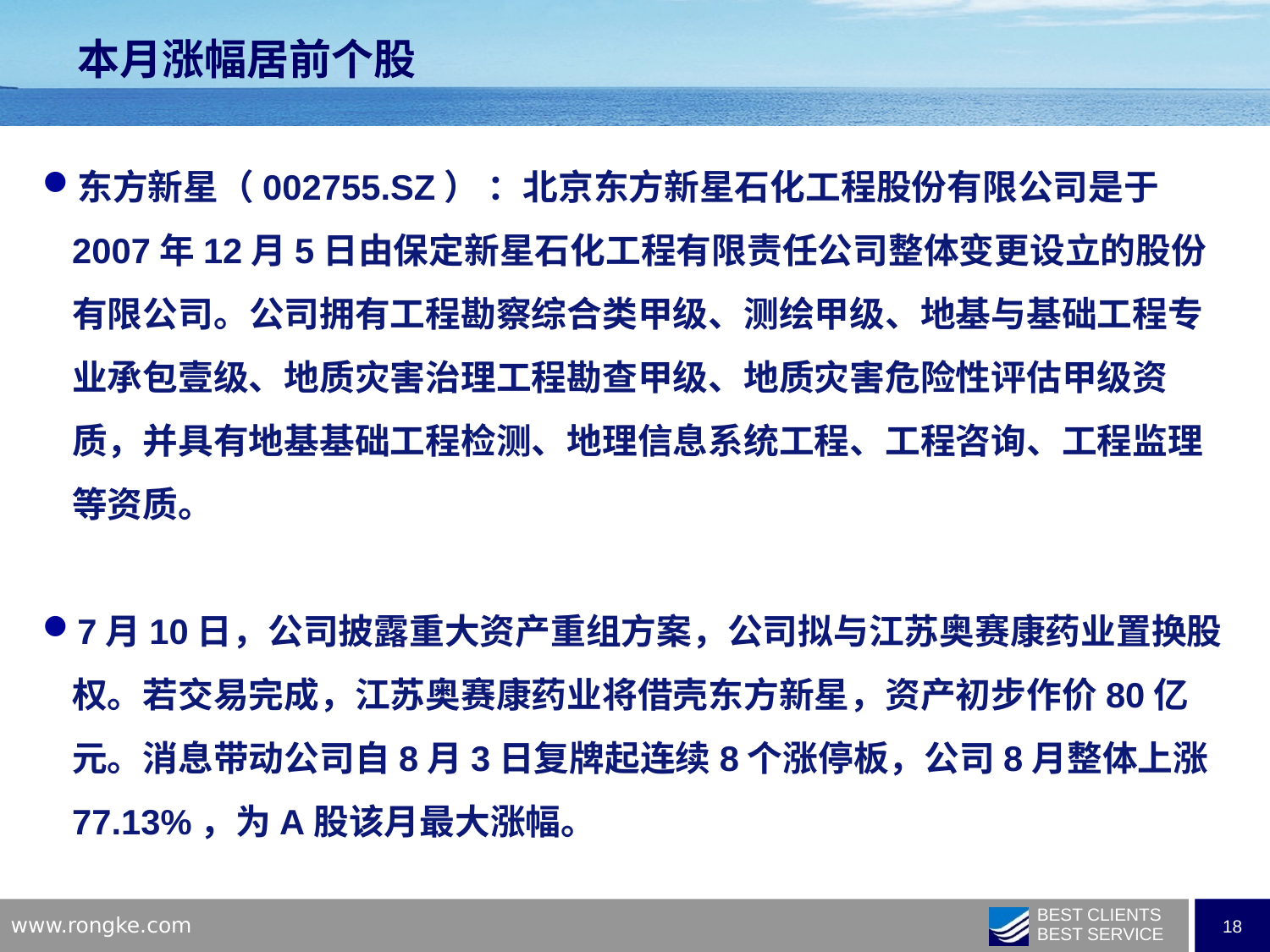

本月涨幅居前个股

东方新星（002755.SZ） ：北京东方新星石化工程股份有限公司是于2007年12月5日由保定新星石化工程有限责任公司整体变更设立的股份有限公司。公司拥有工程勘察综合类甲级、测绘甲级、地基与基础工程专业承包壹级、地质灾害治理工程勘查甲级、地质灾害危险性评估甲级资质，并具有地基基础工程检测、地理信息系统工程、工程咨询、工程监理等资质。

7月10日，公司披露重大资产重组方案，公司拟与江苏奥赛康药业置换股权。若交易完成，江苏奥赛康药业将借壳东方新星，资产初步作价80亿元。消息带动公司自8月3日复牌起连续8个涨停板，公司8月整体上涨77.13%，为A股该月最大涨幅。